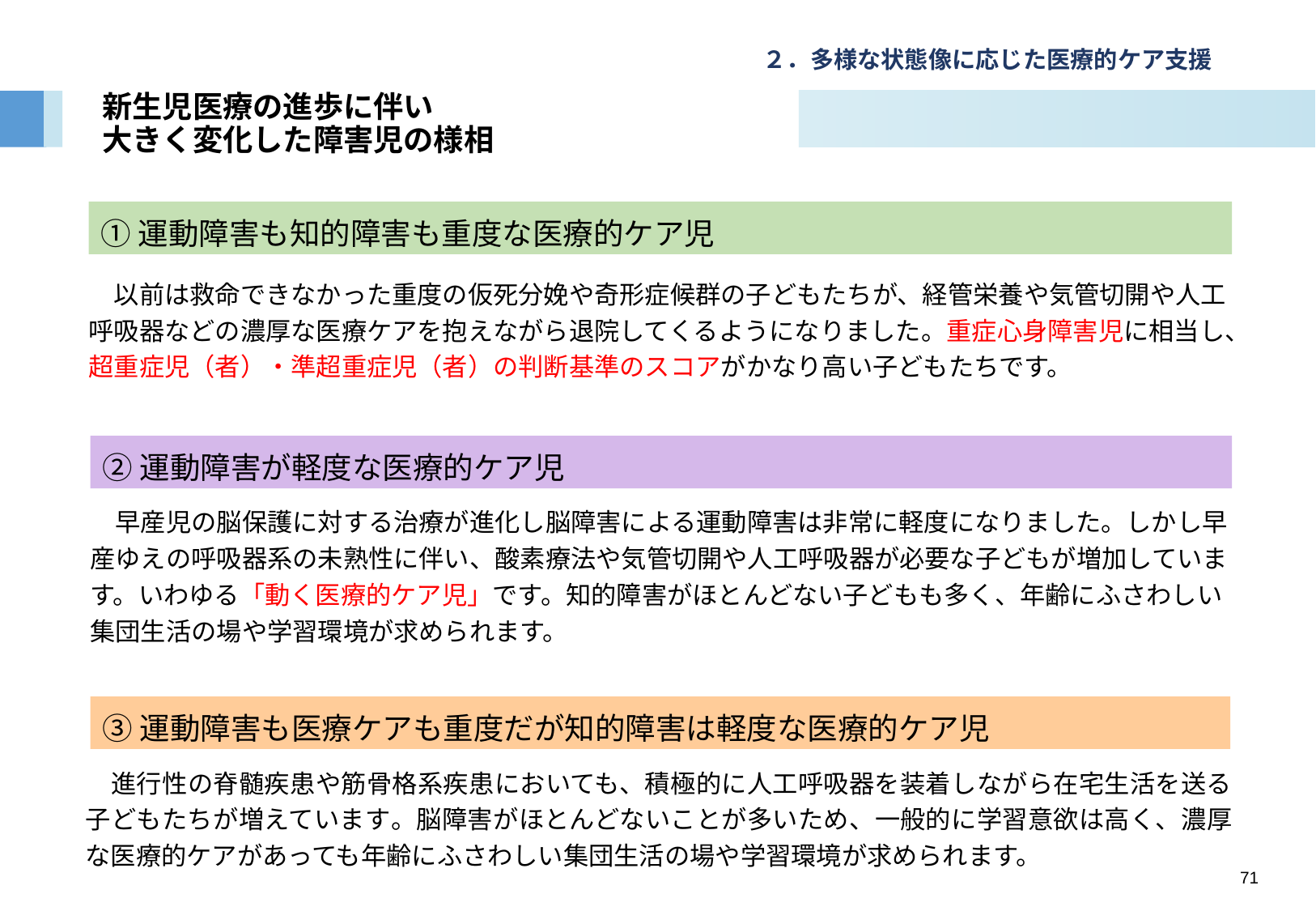

２．多様な状態像に応じた医療的ケア支援
# 新生児医療の進歩に伴い 大きく変化した障害児の様相
①運動障害も知的障害も重度な医療的ケア児
　以前は救命できなかった重度の仮死分娩や奇形症候群の子どもたちが、経管栄養や気管切開や人工呼吸器などの濃厚な医療ケアを抱えながら退院してくるようになりました。重症心身障害児に相当し、超重症児（者）・準超重症児（者）の判断基準のスコアがかなり高い子どもたちです。
②運動障害が軽度な医療的ケア児
　早産児の脳保護に対する治療が進化し脳障害による運動障害は非常に軽度になりました。しかし早産ゆえの呼吸器系の未熟性に伴い、酸素療法や気管切開や人工呼吸器が必要な子どもが増加しています。いわゆる「動く医療的ケア児」です。知的障害がほとんどない子どもも多く、年齢にふさわしい集団生活の場や学習環境が求められます。
③運動障害も医療ケアも重度だが知的障害は軽度な医療的ケア児
　進行性の脊髄疾患や筋骨格系疾患においても、積極的に人工呼吸器を装着しながら在宅生活を送る子どもたちが増えています。脳障害がほとんどないことが多いため、一般的に学習意欲は高く、濃厚な医療的ケアがあっても年齢にふさわしい集団生活の場や学習環境が求められます。
71